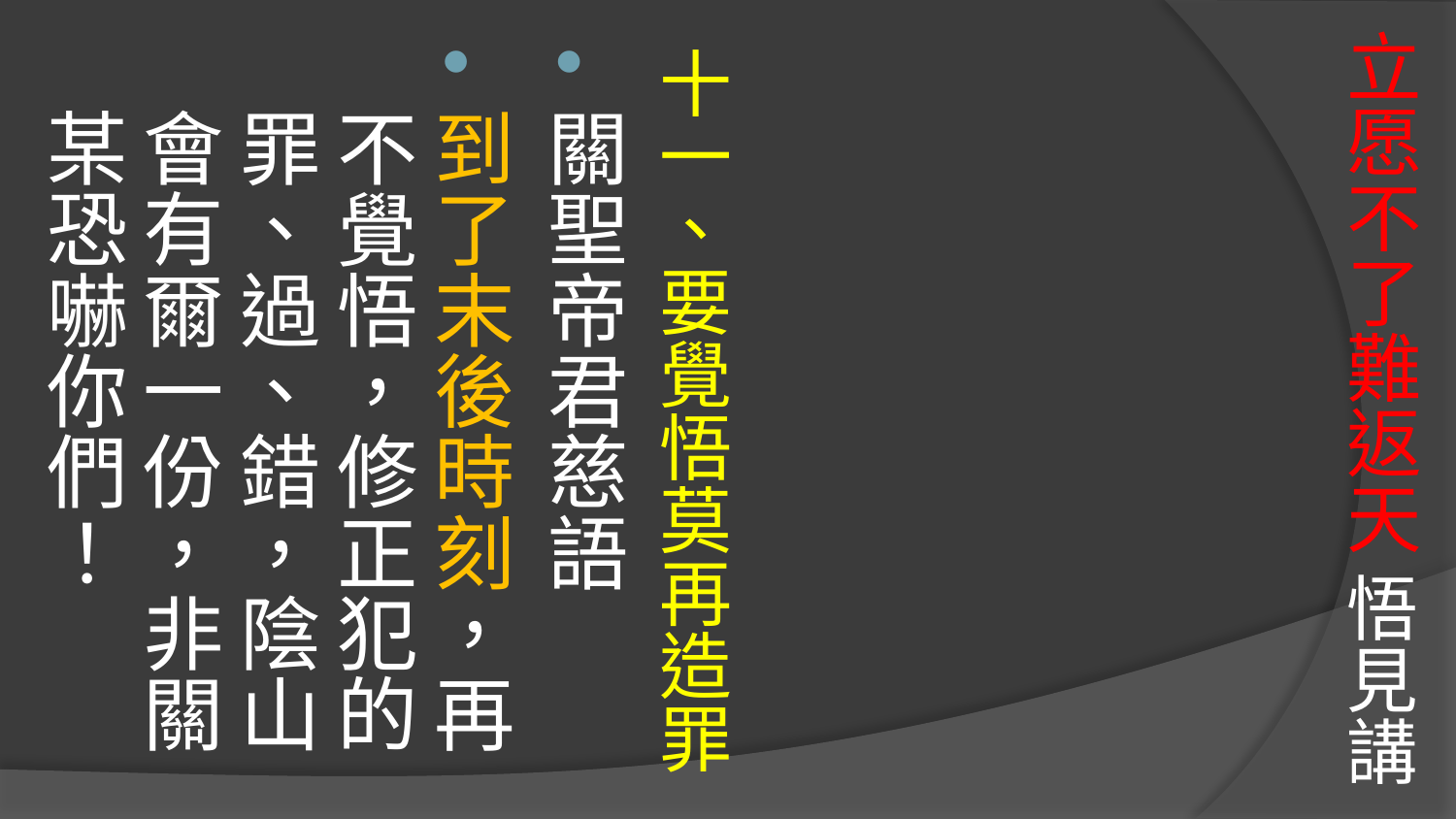

# 立愿不了難返天 悟見講
十一、要覺悟莫再造罪
關聖帝君慈語
到了末後時刻，再不覺悟，修正犯的罪、過、錯，陰山會有爾一份，非關某恐嚇你們！